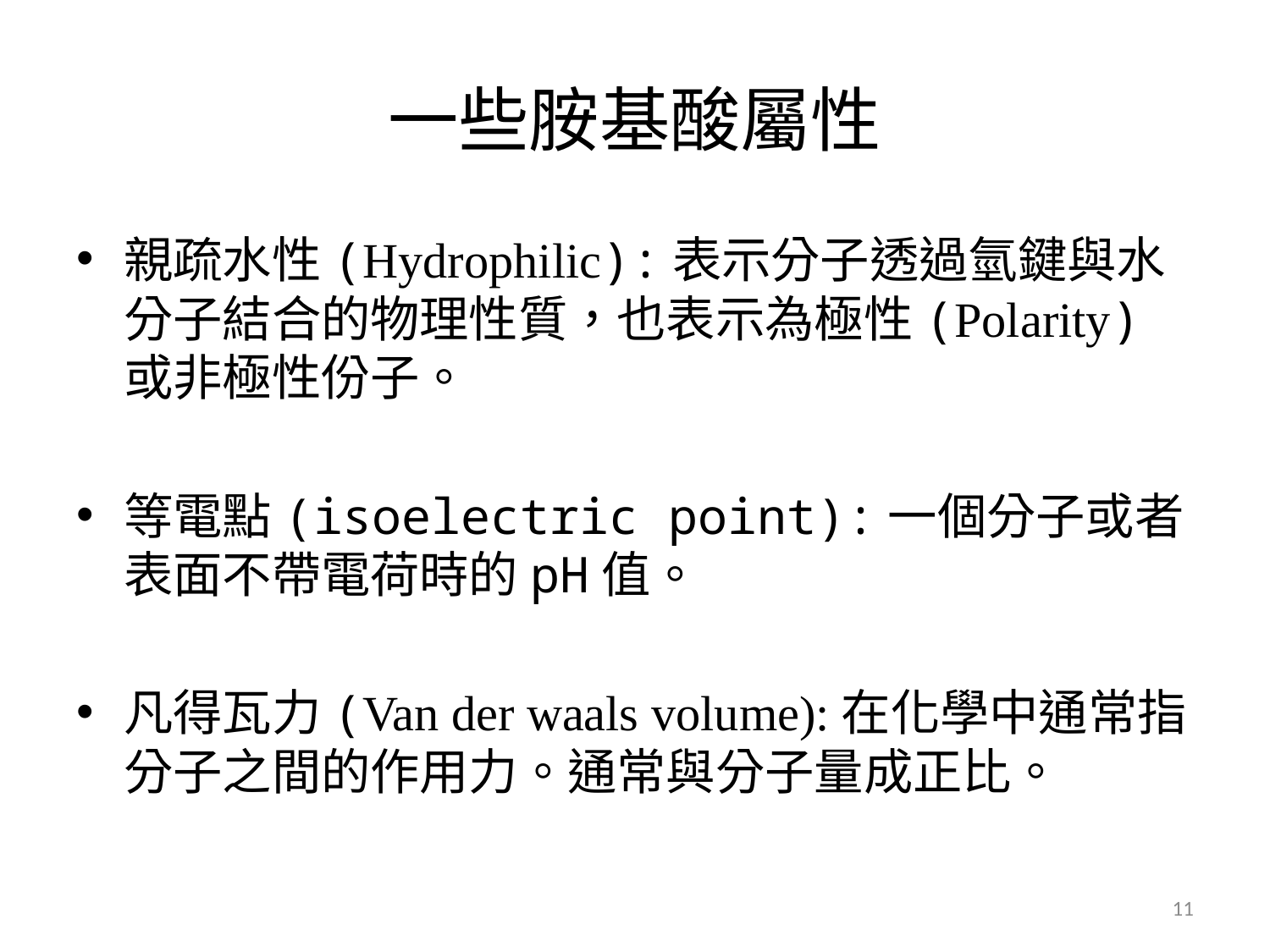

# 一些胺基酸屬性
親疏水性(Hydrophilic):表示分子透過氫鍵與水分子結合的物理性質，也表示為極性(Polarity)或非極性份子。

等電點(isoelectric point):一個分子或者表面不帶電荷時的pH值。

凡得瓦力(Van der waals volume):在化學中通常指分子之間的作用力。通常與分子量成正比。

11